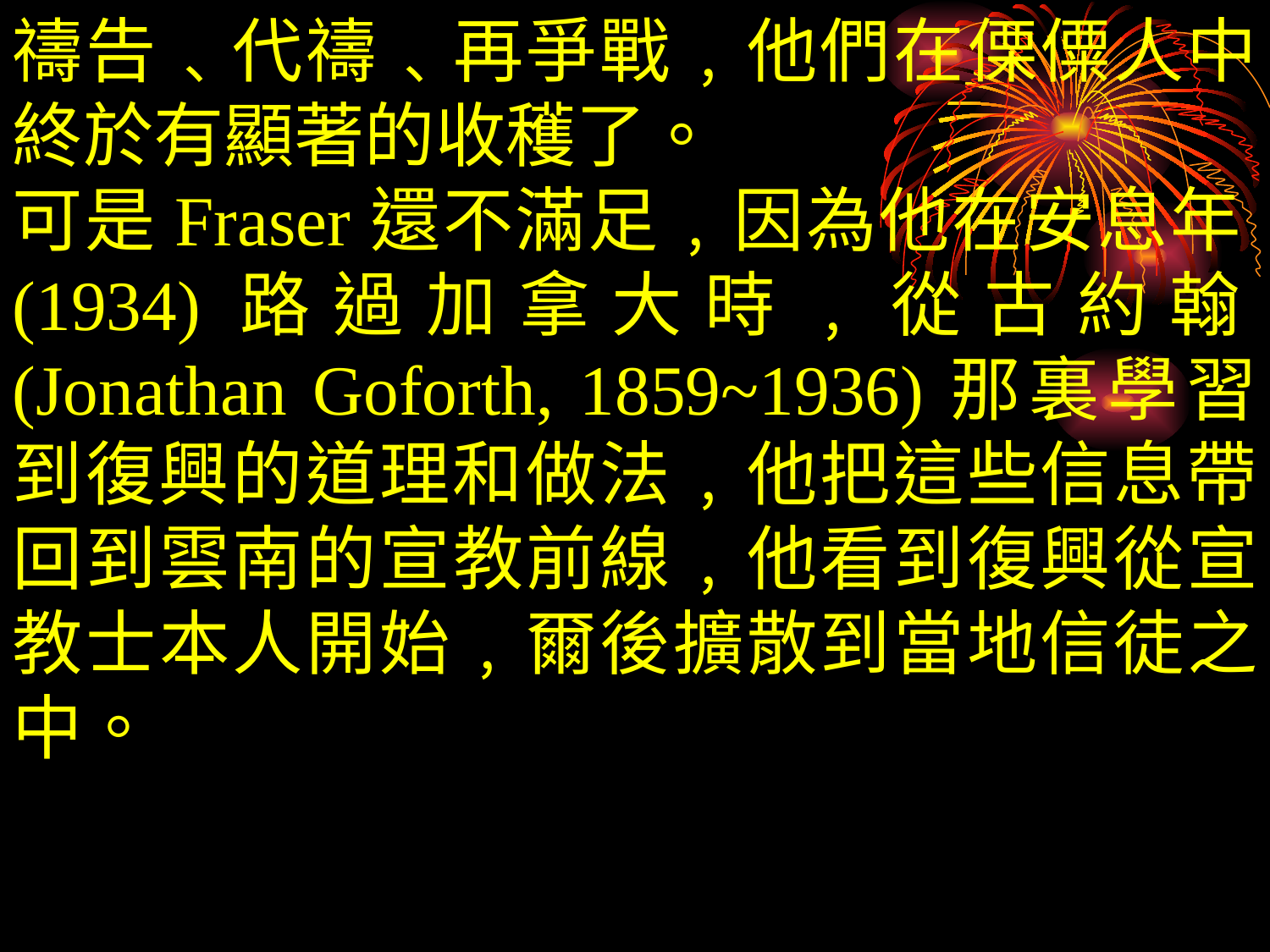

禱告﹑代禱﹑再爭戰﹐他們在傈僳人中終於有顯著的收穫了。
可是Fraser還不滿足﹐因為他在安息年(1934)路過加拿大時﹐從古約翰(Jonathan Goforth, 1859~1936)那裏學習到復興的道理和做法﹐他把這些信息帶回到雲南的宣教前線﹐他看到復興從宣教士本人開始﹐爾後擴散到當地信徒之中。